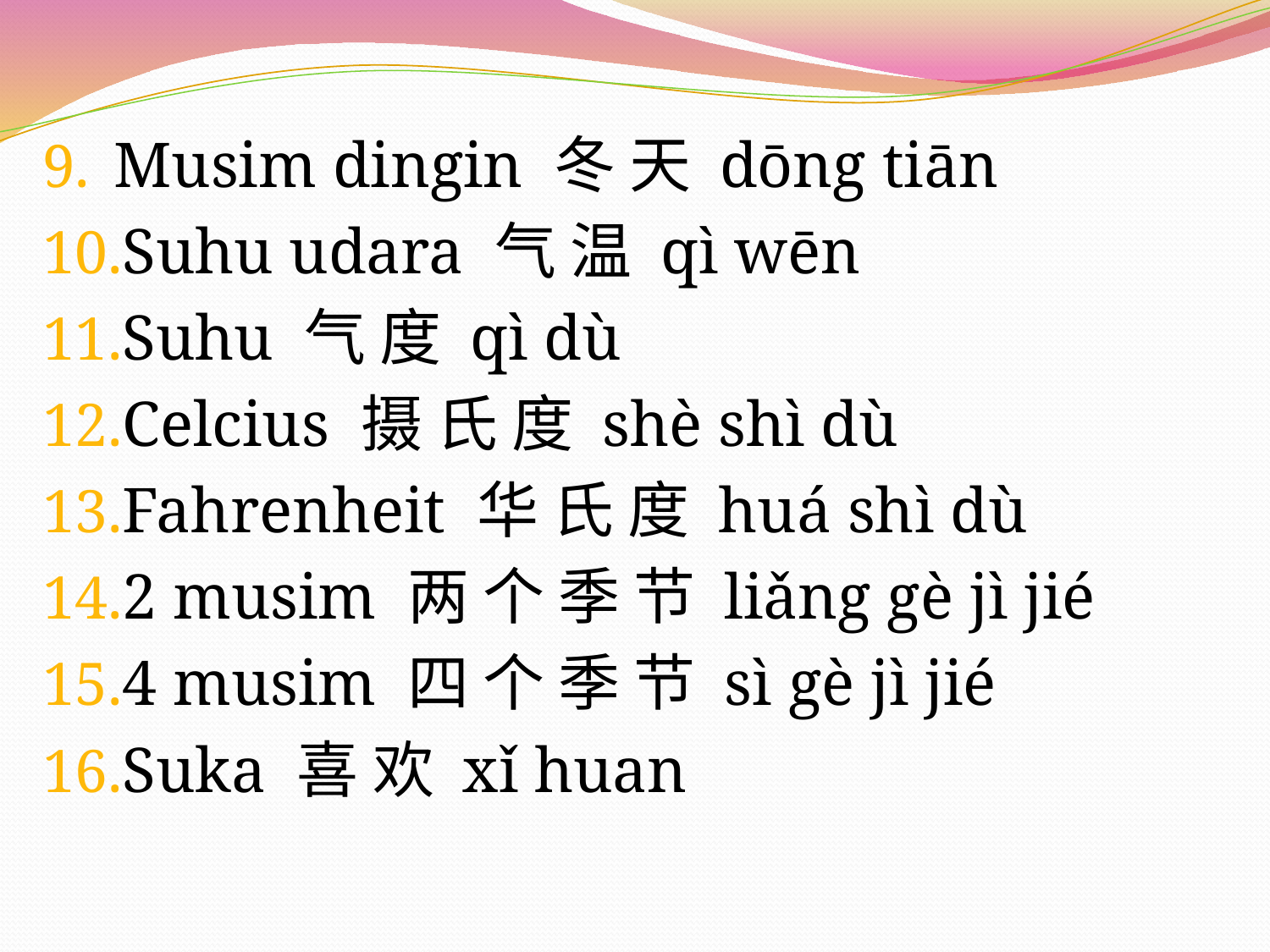

Musim dingin 冬 天 dōng tiān
Suhu udara 气 温 qì wēn
Suhu 气 度 qì dù
Celcius 摄 氏 度 shè shì dù
Fahrenheit 华 氏 度 huá shì dù
2 musim 两 个 季 节 liǎng gè jì jié
4 musim 四 个 季 节 sì gè jì jié
Suka 喜 欢 xǐ huan